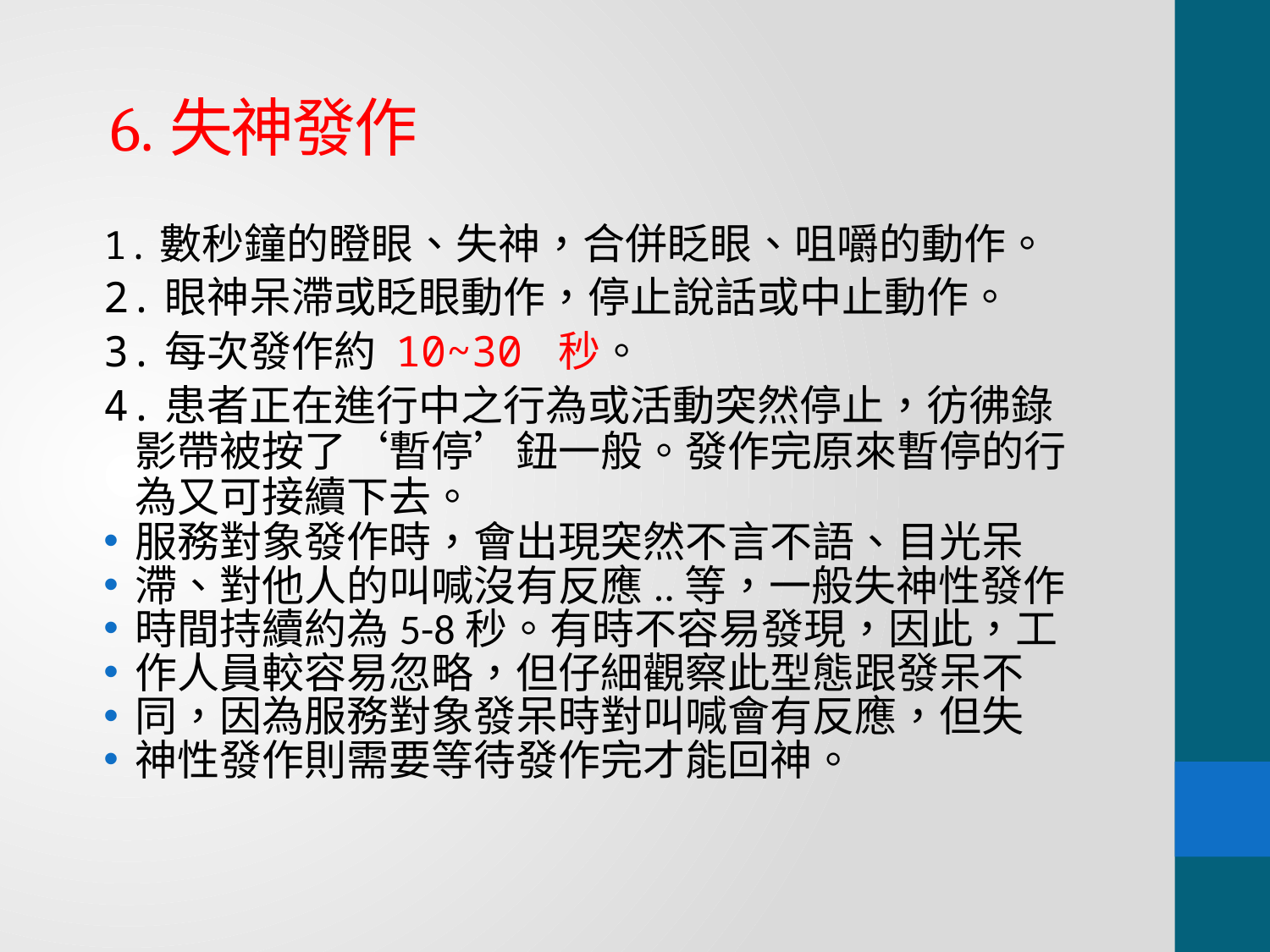

# 6.失神發作
1.數秒鐘的瞪眼、失神，合併眨眼、咀嚼的動作。
2.眼神呆滯或眨眼動作，停止說話或中止動作。
3.每次發作約 10~30 秒。
4.患者正在進行中之行為或活動突然停止，彷彿錄影帶被按了‘暫停’鈕一般。發作完原來暫停的行為又可接續下去。
服務對象發作時，會出現突然不言不語、目光呆
滯、對他人的叫喊沒有反應..等，一般失神性發作
時間持續約為5-8秒。有時不容易發現，因此，工
作人員較容易忽略，但仔細觀察此型態跟發呆不
同，因為服務對象發呆時對叫喊會有反應，但失
神性發作則需要等待發作完才能回神。